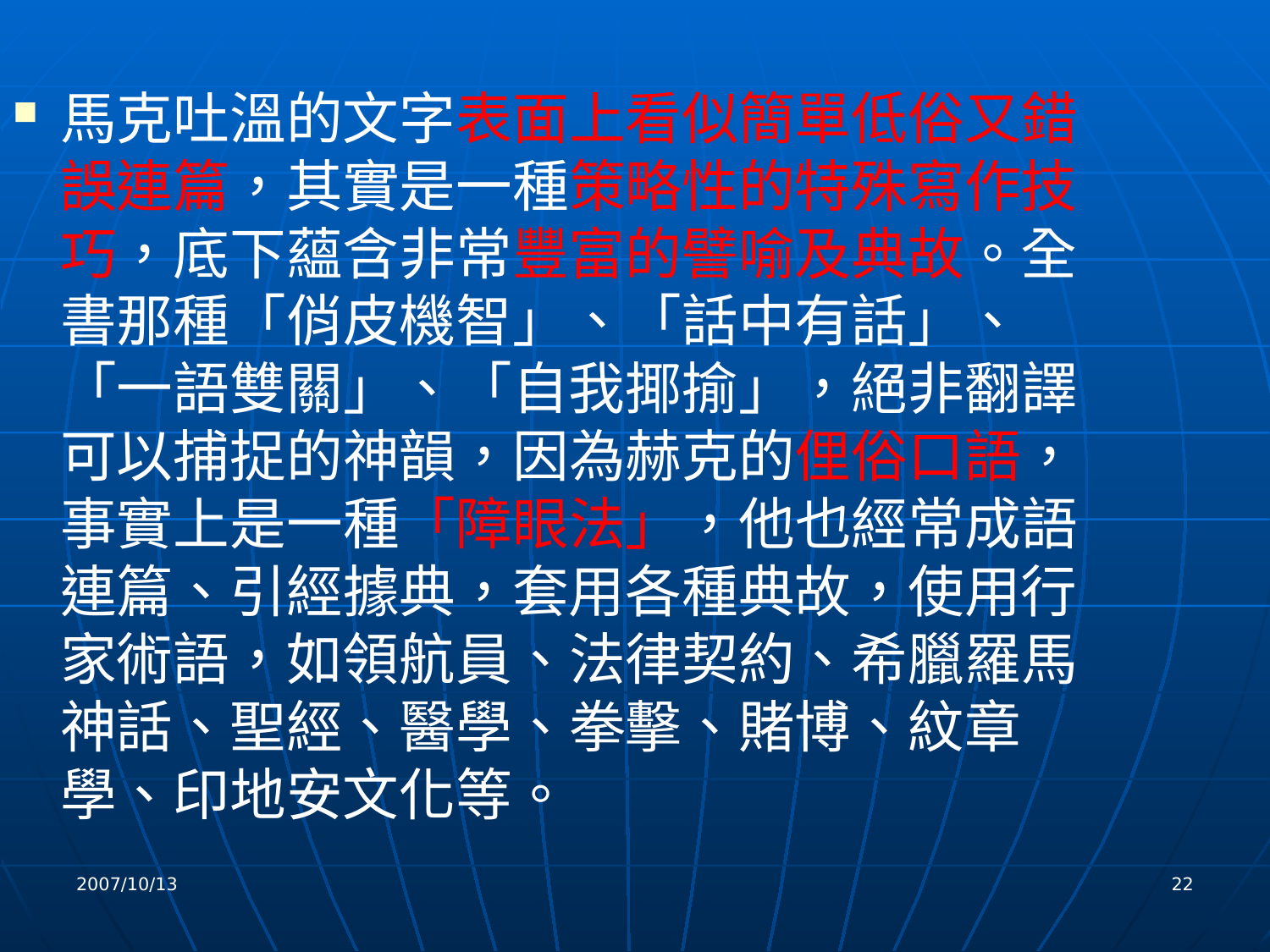

馬克吐溫的文字表面上看似簡單低俗又錯誤連篇，其實是一種策略性的特殊寫作技巧，底下蘊含非常豐富的譬喻及典故。全書那種「俏皮機智」、「話中有話」、「一語雙關」、「自我揶揄」，絕非翻譯可以捕捉的神韻，因為赫克的俚俗口語，事實上是一種「障眼法」，他也經常成語連篇、引經據典，套用各種典故，使用行家術語，如領航員、法律契約、希臘羅馬神話、聖經、醫學、拳擊、賭博、紋章學、印地安文化等。
2007/10/13
22